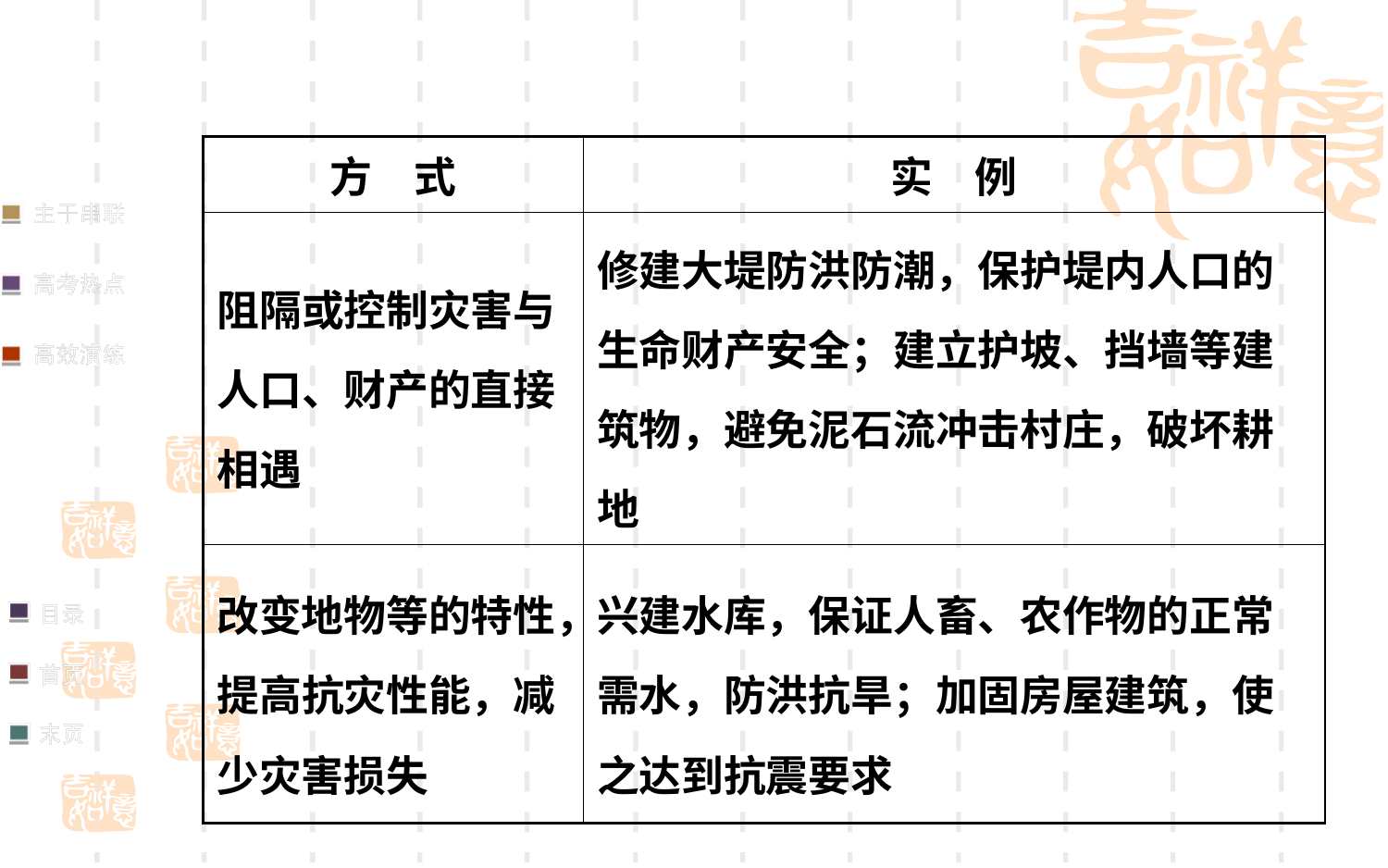

| 方　式 | 实　例 |
| --- | --- |
| 阻隔或控制灾害与人口、财产的直接相遇 | 修建大堤防洪防潮，保护堤内人口的生命财产安全；建立护坡、挡墙等建筑物，避免泥石流冲击村庄，破坏耕地 |
| 改变地物等的特性，提高抗灾性能，减少灾害损失 | 兴建水库，保证人畜、农作物的正常需水，防洪抗旱；加固房屋建筑，使之达到抗震要求 |